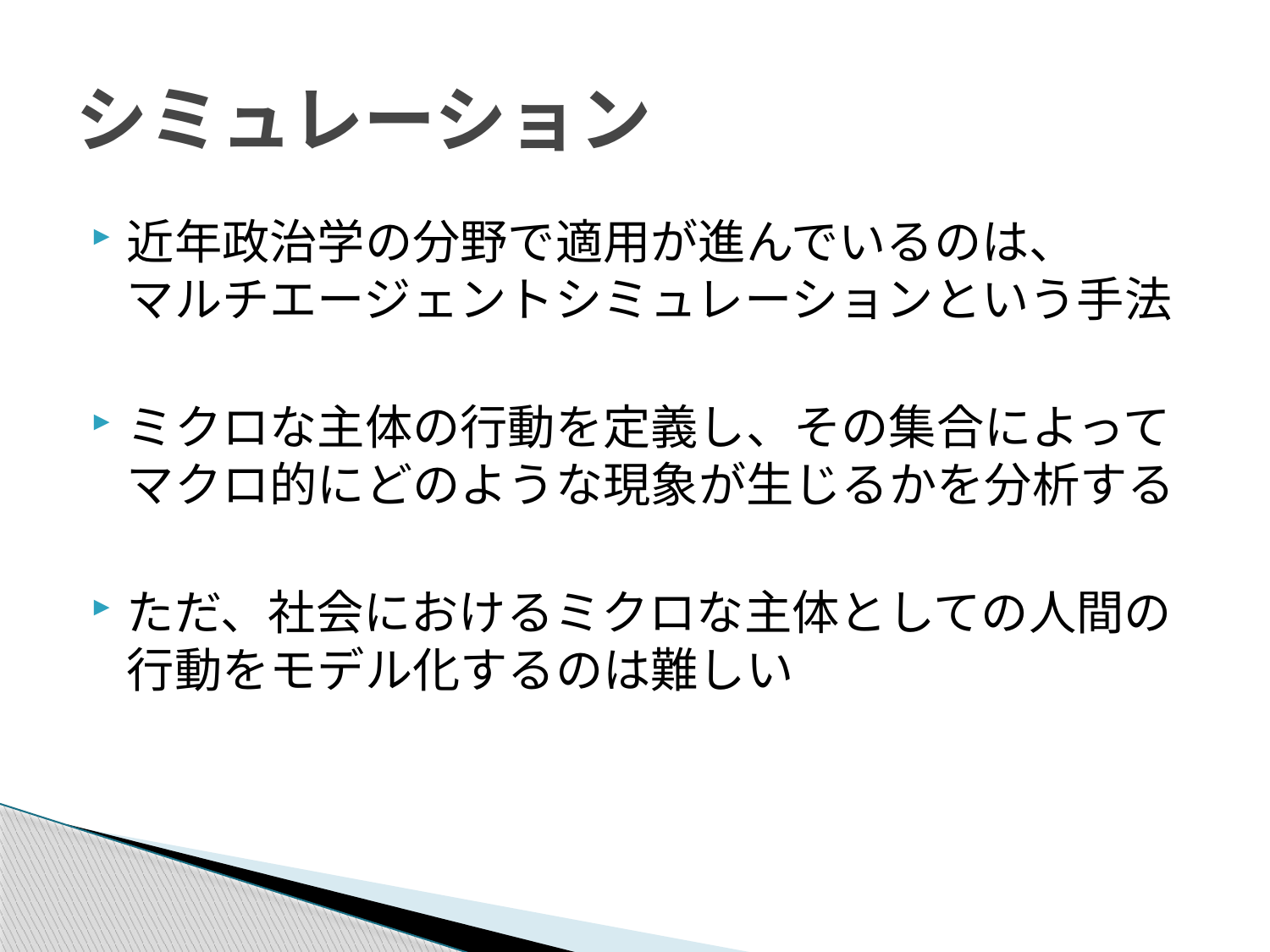

# シミュレーション
近年政治学の分野で適用が進んでいるのは、　　マルチエージェントシミュレーションという手法

ミクロな主体の行動を定義し、その集合によってマクロ的にどのような現象が生じるかを分析する

ただ、社会におけるミクロな主体としての人間の行動をモデル化するのは難しい